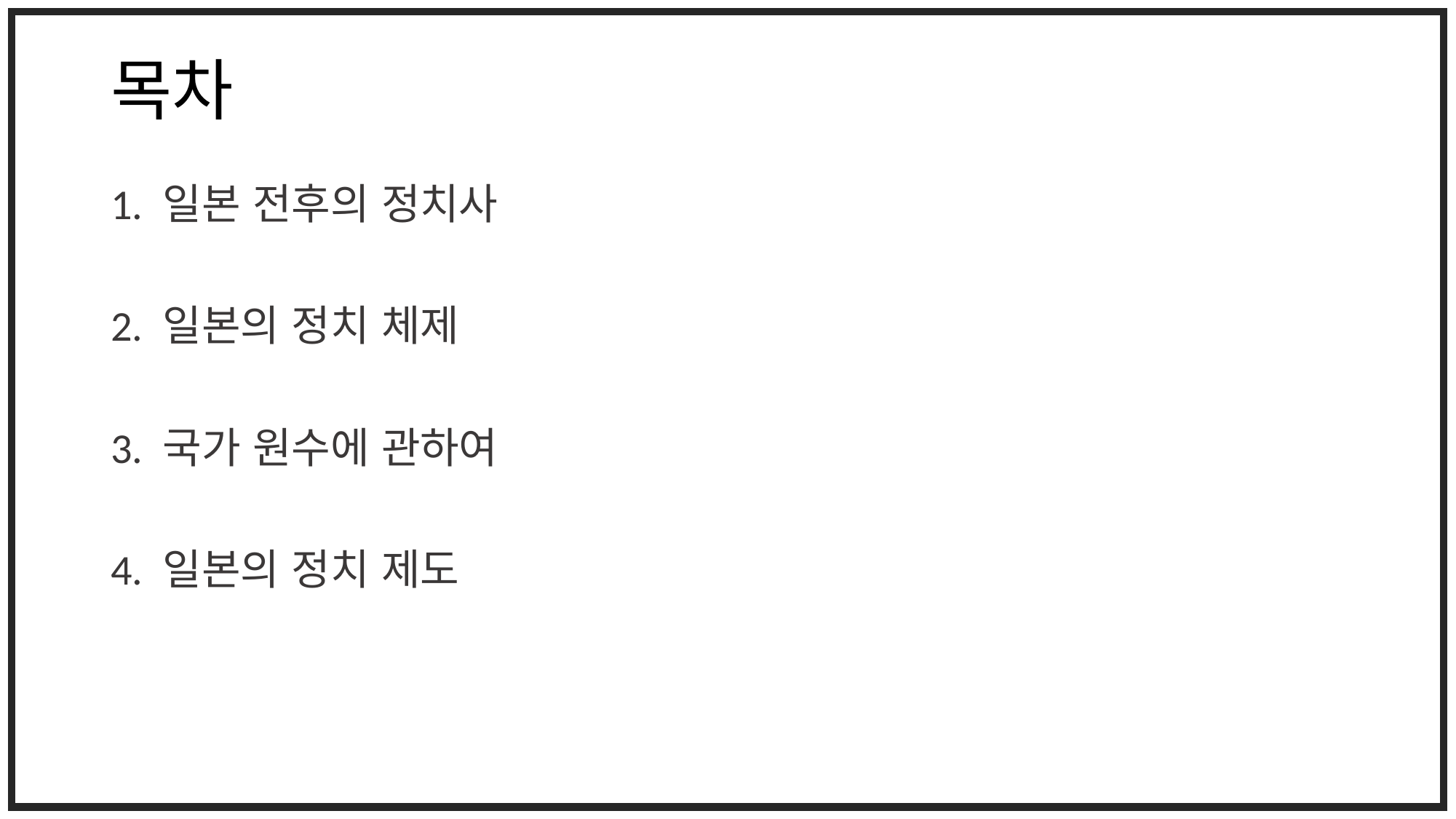

# 목차
1. 일본 전후의 정치사

2. 일본의 정치 체제

3. 국가 원수에 관하여

4. 일본의 정치 제도